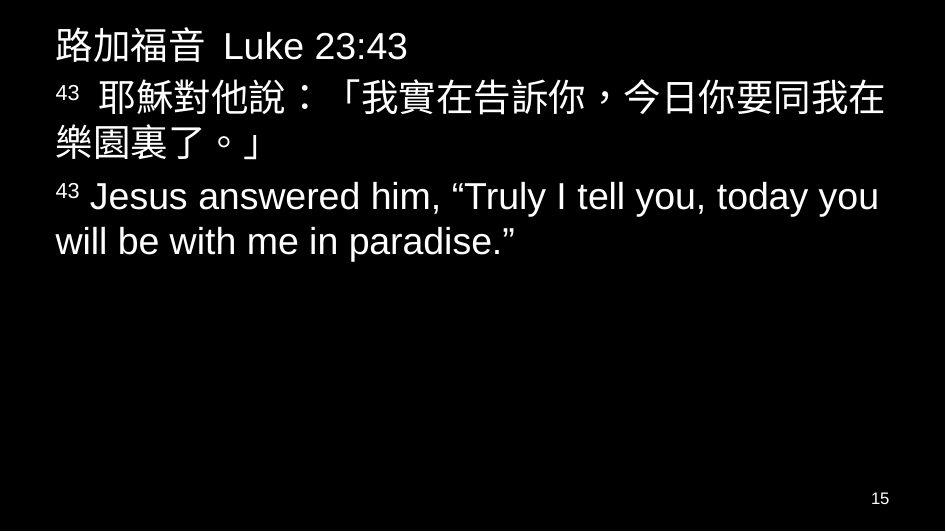

路加福音 Luke 23:43
43 耶穌對他說：「我實在告訴你，今日你要同我在樂園裏了。」
43 Jesus answered him, “Truly I tell you, today you will be with me in paradise.”

15